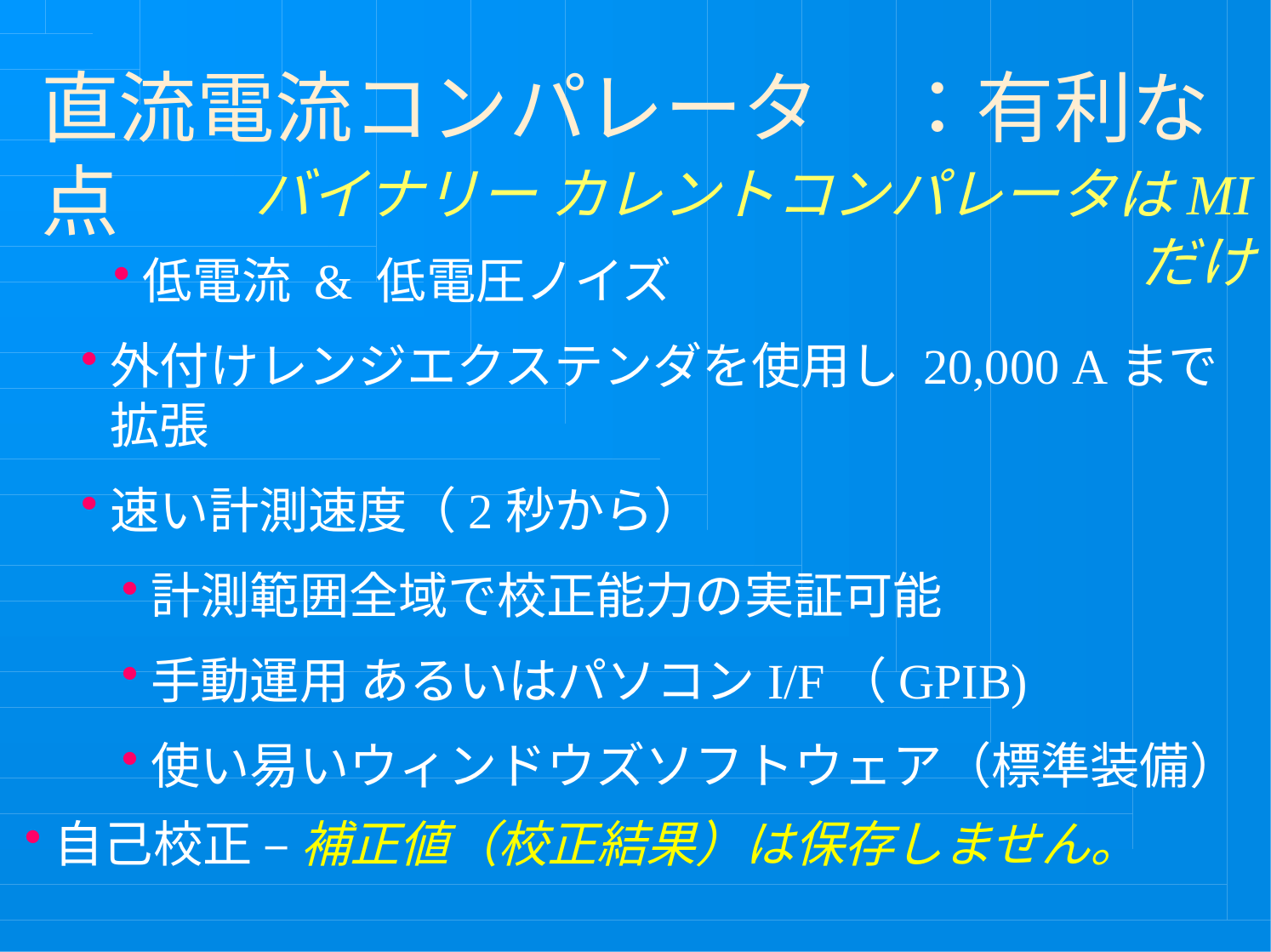

# 直流電流コンパレータ　：有利な点

低電流 & 低電圧ノイズ
外付けレンジエクステンダを使用し 20,000 Aまで拡張
速い計測速度（2秒から）
計測範囲全域で校正能力の実証可能
手動運用 あるいはパソコンI/F（GPIB)
使い易いウィンドウズソフトウェア（標準装備）
自己校正 – 補正値（校正結果）は保存しません。

バイナリー カレントコンパレータはMIだけ